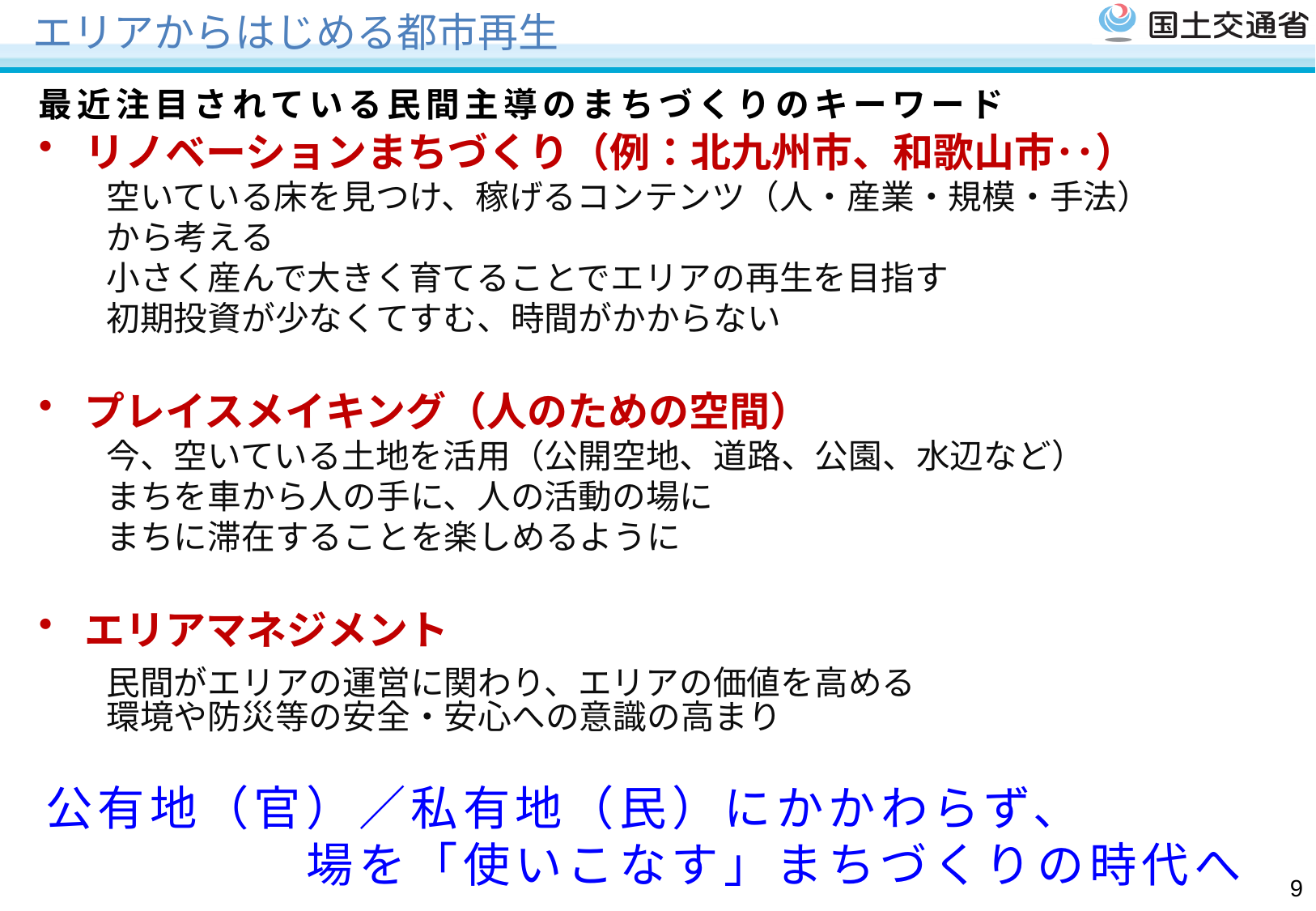

# エリアからはじめる都市再生
最近注目されている民間主導のまちづくりのキーワード
リノベーションまちづくり（例：北九州市、和歌山市･･）
　　空いている床を見つけ、稼げるコンテンツ（人・産業・規模・手法）
　　から考える
　　小さく産んで大きく育てることでエリアの再生を目指す
　　初期投資が少なくてすむ、時間がかからない

プレイスメイキング（人のための空間）
　　今、空いている土地を活用（公開空地、道路、公園、水辺など）
　　まちを車から人の手に、人の活動の場に
　　まちに滞在することを楽しめるように

エリアマネジメント
　　民間がエリアの運営に関わり、エリアの価値を高める
　　環境や防災等の安全・安心への意識の高まり

公有地（官）／私有地（民）にかかわらず、
　　　　　場を「使いこなす」まちづくりの時代へ
9